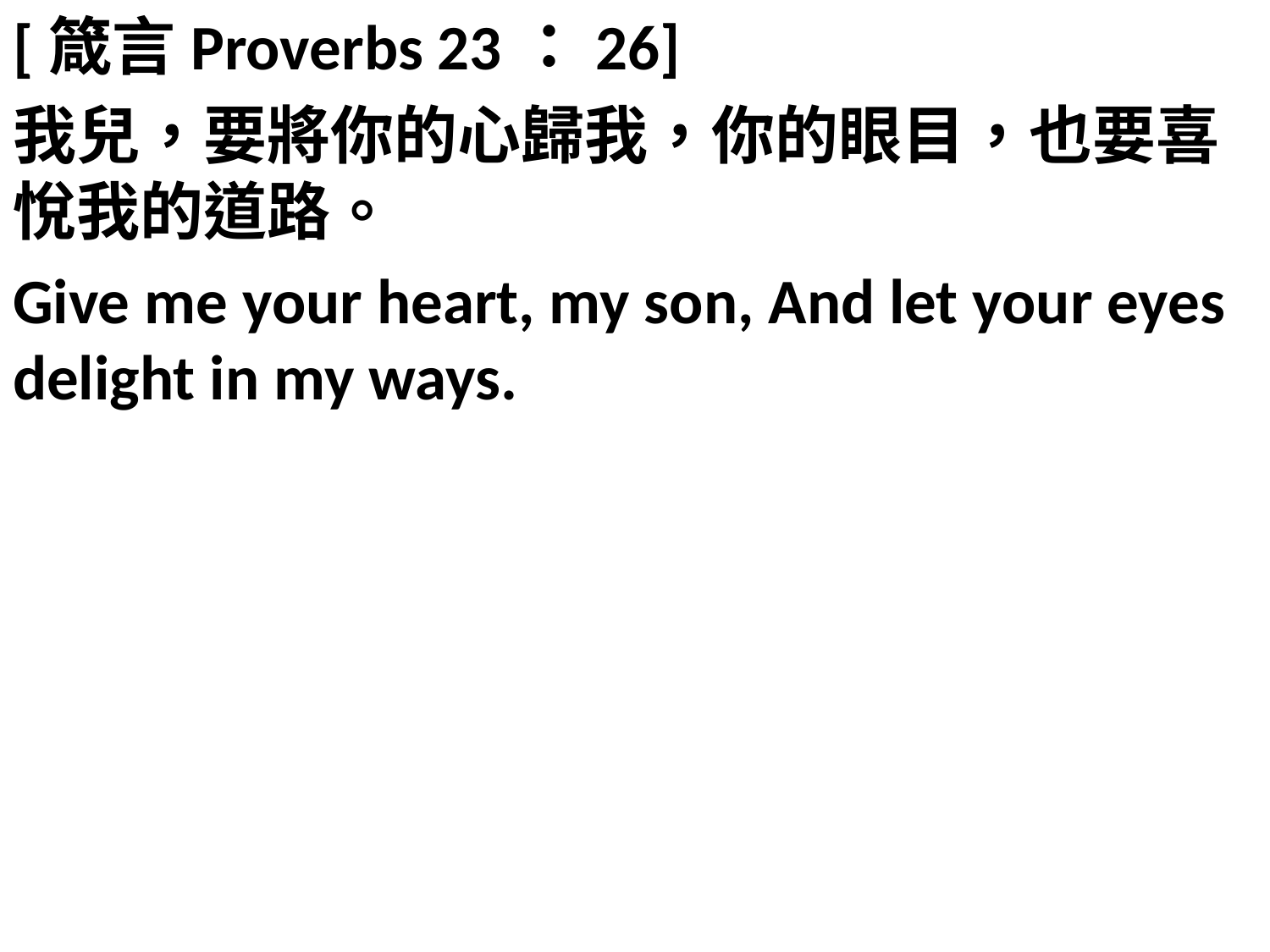

[箴言Proverbs 23：26]
我兒，要將你的心歸我，你的眼目，也要喜悅我的道路。
Give me your heart, my son, And let your eyes delight in my ways.